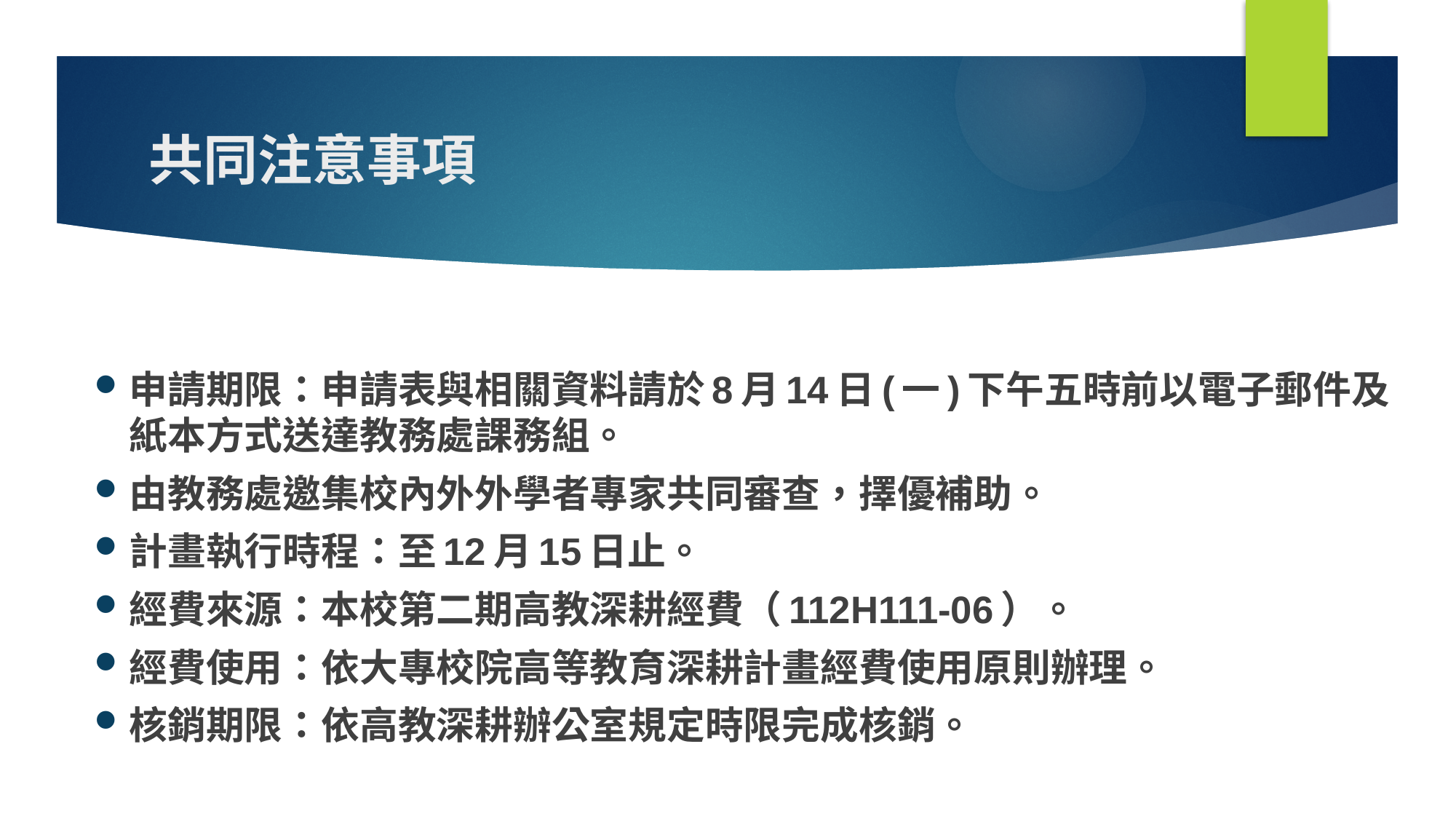

# 共同注意事項

申請期限：申請表與相關資料請於8月14日(一)下午五時前以電子郵件及紙本方式送達教務處課務組。
由教務處邀集校內外外學者專家共同審查，擇優補助。
計畫執行時程：至12月15日止。
經費來源：本校第二期高教深耕經費（112H111-06）。
經費使用：依大專校院高等教育深耕計畫經費使用原則辦理。
核銷期限：依高教深耕辦公室規定時限完成核銷。